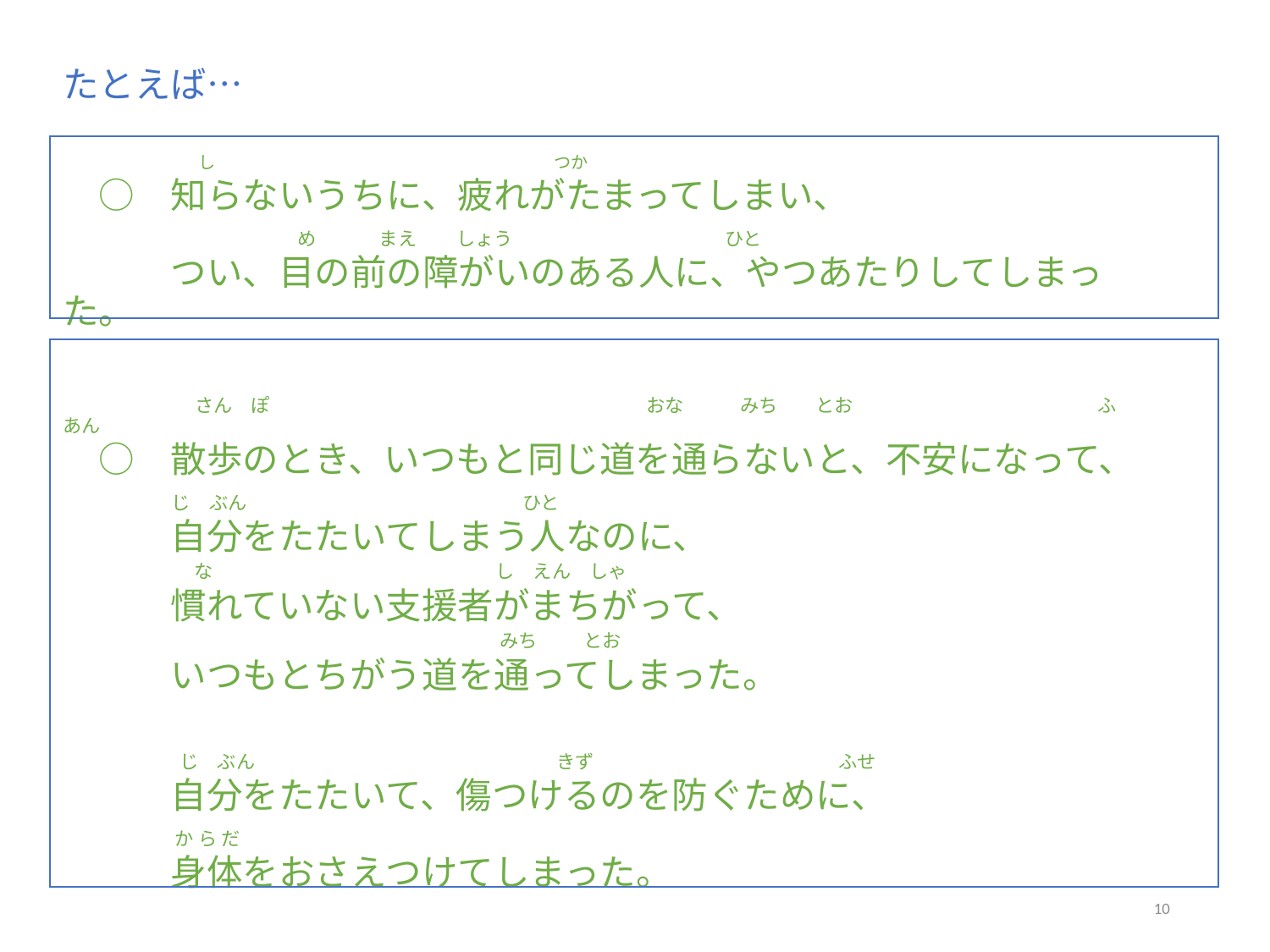

たとえば…

　　　　　　　　し　　　　　　　　　　　　　　　　　　　　つか
　○　知らないうちに、疲れがたまってしまい、
　　　　　　　　　           　め　      　まえ　     しょう　　　                   　　　　ひと
　　　つい、目の前の障がいのある人に、やつあたりしてしまった。

　　　　　　　さん　ぽ　　　　　　　　　　　　　　　　　　　　おな　　　みち　　とお　　　　　　　　　　　　　ふあん
　○　散歩のとき、いつもと同じ道を通らないと、不安になって、
　       　　 　じ　ぶん                                          　　　　　 ひと
　　　自分をたたいてしまう人なのに、
　　　　　　　な　　　　　　　　　　　　　　　し　えん　しゃ
　　　慣れていない支援者がまちがって、
　　　　　　　　　　　　　　　　　　　　　　　 みち　  　とお
　　　いつもとちがう道を通ってしまった。

　　　　　　 じ　ぶん　　　　　　　　　　　　　　　　きず　　　　　　　　　　　　　ふせ
　　　自分をたたいて、傷つけるのを防ぐために、
　　　　　　　 か ら だ
　　　身体をおさえつけてしまった。

10